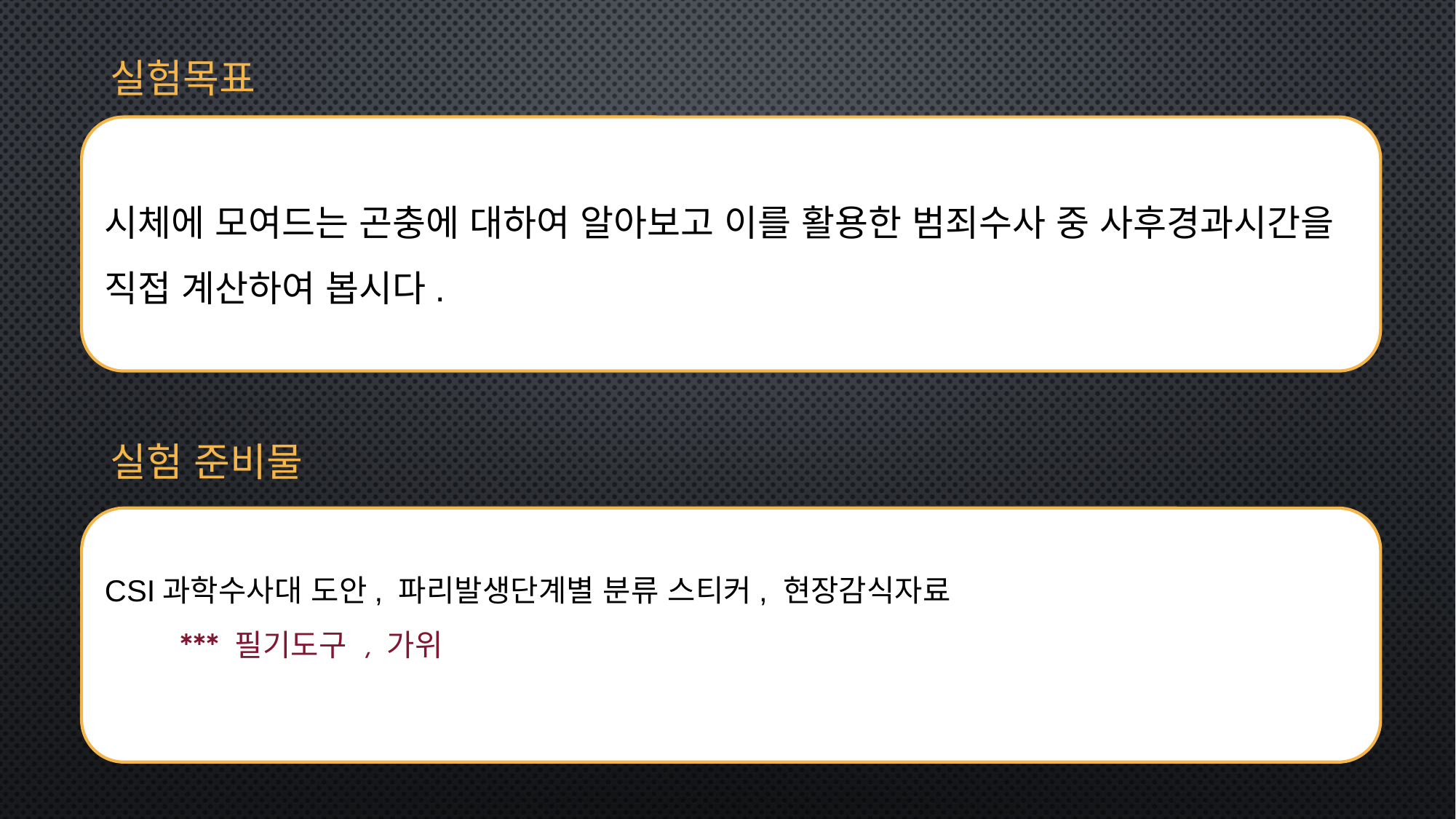

실험목표
시체에 모여드는 곤충에 대하여 알아보고 이를 활용한 범죄수사 중 사후경과시간을 직접 계산하여 봅시다.
실험 준비물
CSI과학수사대 도안, 파리발생단계별 분류 스티커, 현장감식자료
         *** 필기도구 , 가위